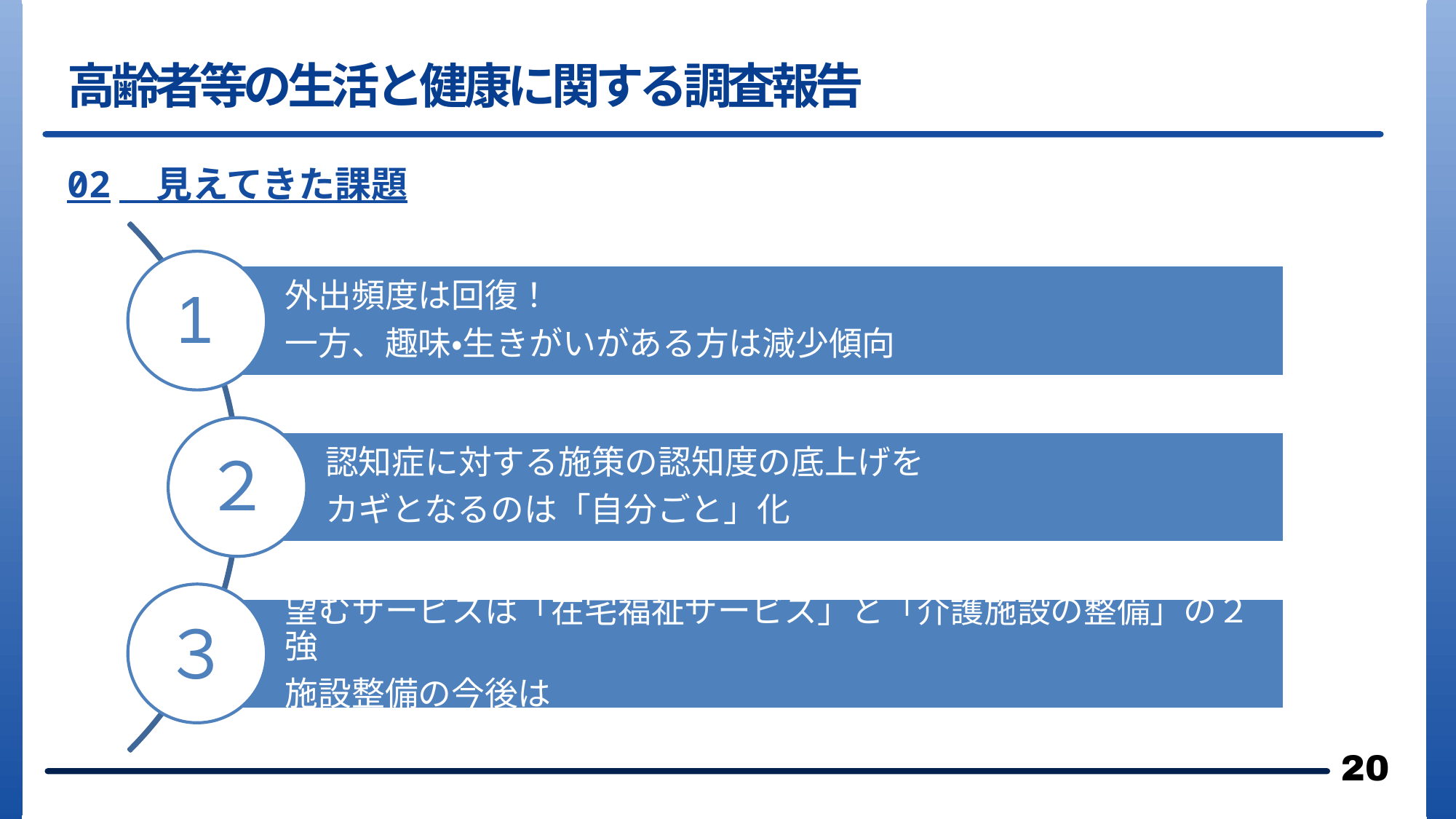

高齢者等の生活と健康に関する調査報告
高齢者等の生活と健康に関する調査報告

02　見えてきた課題
外出頻度は回復！
一方、趣味・生きがいがある方は減少傾向
認知症に対する施策の認知度の底上げを
カギとなるのは「自分ごと」化
望むサービスは「在宅福祉サービス」と「介護施設の整備」の２強
施設整備の今後は
1
２

３
20